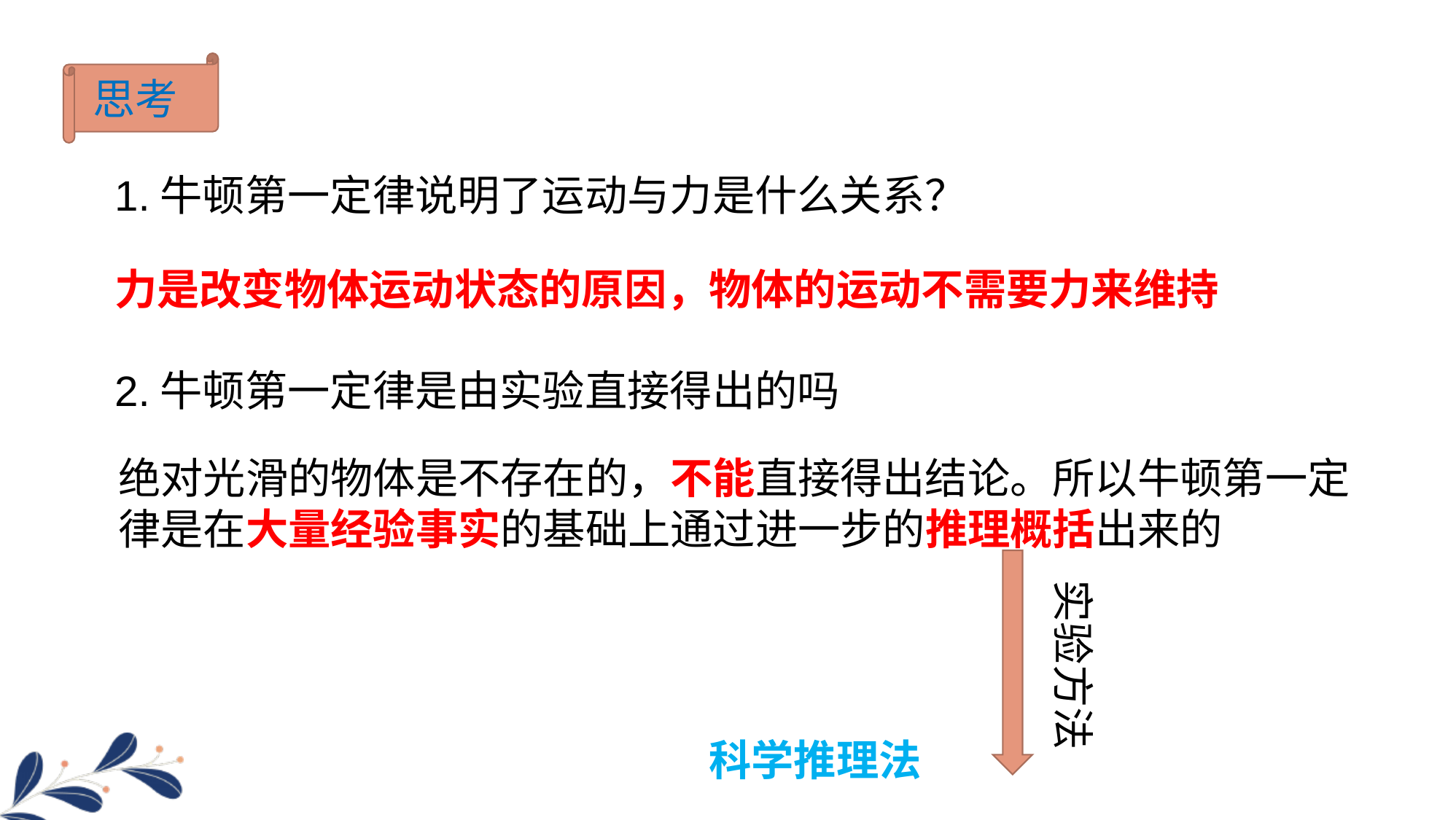

思考
1.牛顿第一定律说明了运动与力是什么关系？
力是改变物体运动状态的原因，物体的运动不需要力来维持
2.牛顿第一定律是由实验直接得出的吗
绝对光滑的物体是不存在的，不能直接得出结论。所以牛顿第一定律是在大量经验事实的基础上通过进一步的推理概括出来的

实验方法
科学推理法